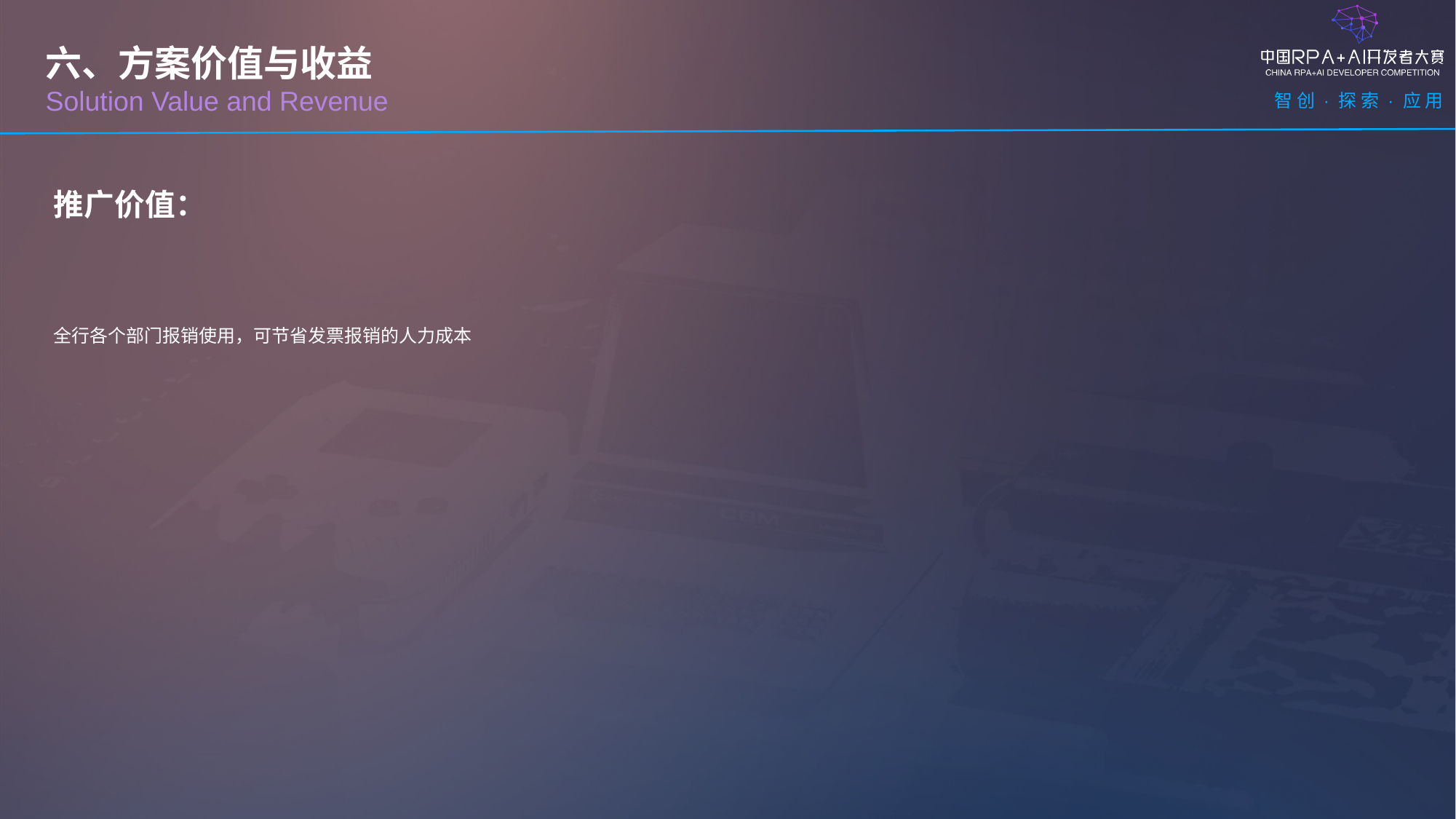

六、方案价值与收益
Solution Value and Revenue
推广价值：

全行各个部门报销使用，可节省发票报销的人力成本